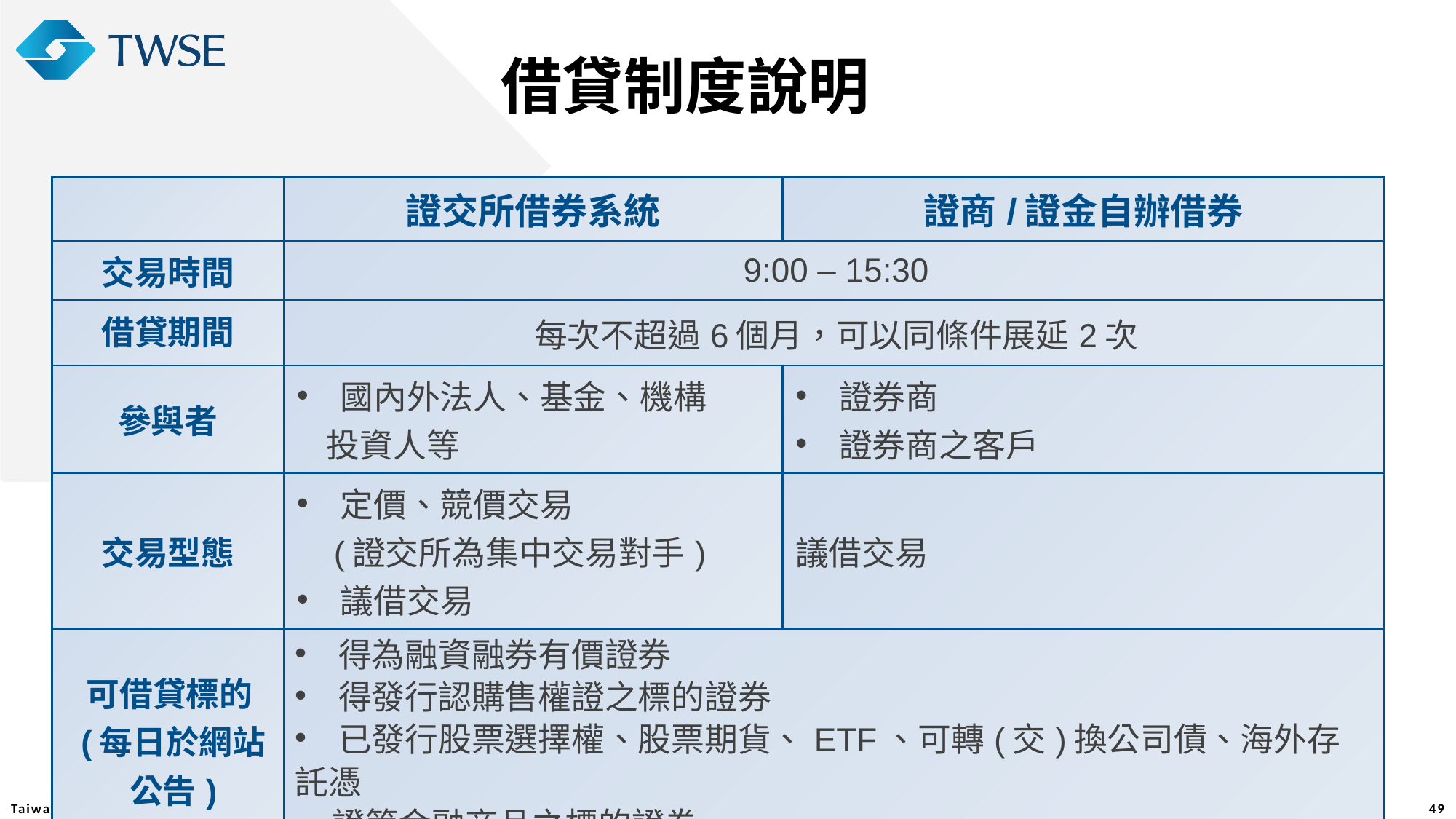

借貸制度說明
|  | 證交所借券系統 | 證商/證金自辦借券 |
| --- | --- | --- |
| 交易時間 | 9:00 – 15:30 |  |
| 借貸期間 | 每次不超過6個月，可以同條件展延2次 |  |
| 參與者 | 國內外法人、基金、機構 投資人等 | 證券商 證券商之客戶 |
| 交易型態 | 定價、競價交易 (證交所為集中交易對手) 議借交易 | 議借交易 |
| 可借貸標的 (每日於網站公告) | 得為融資融券有價證券 得發行認購售權證之標的證券 已發行股票選擇權、股票期貨、ETF、可轉(交)換公司債、海外存託憑 證等金融商品之標的證券 |  |
49